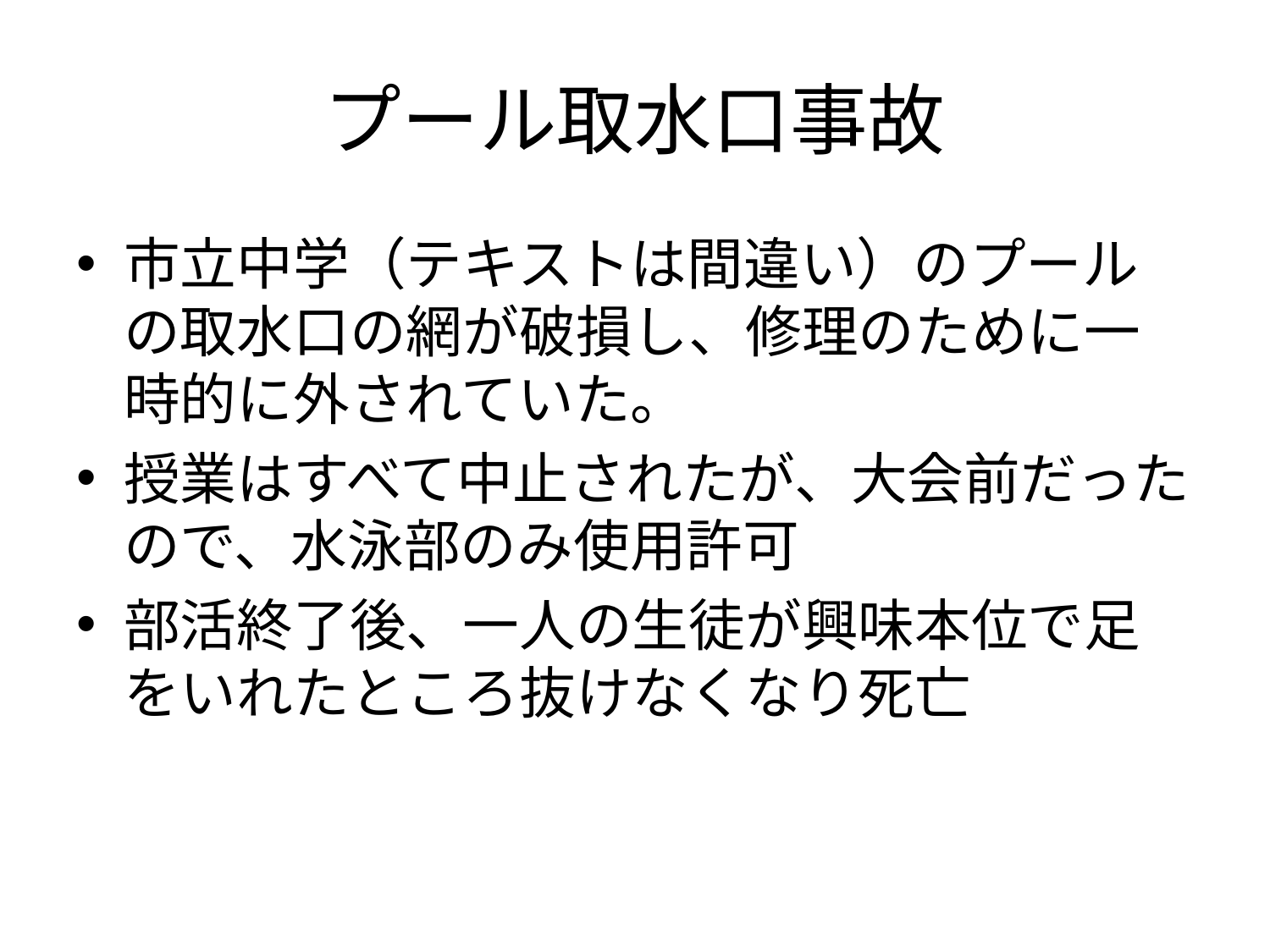

# プール取水口事故
市立中学（テキストは間違い）のプールの取水口の網が破損し、修理のために一時的に外されていた。
授業はすべて中止されたが、大会前だったので、水泳部のみ使用許可
部活終了後、一人の生徒が興味本位で足をいれたところ抜けなくなり死亡